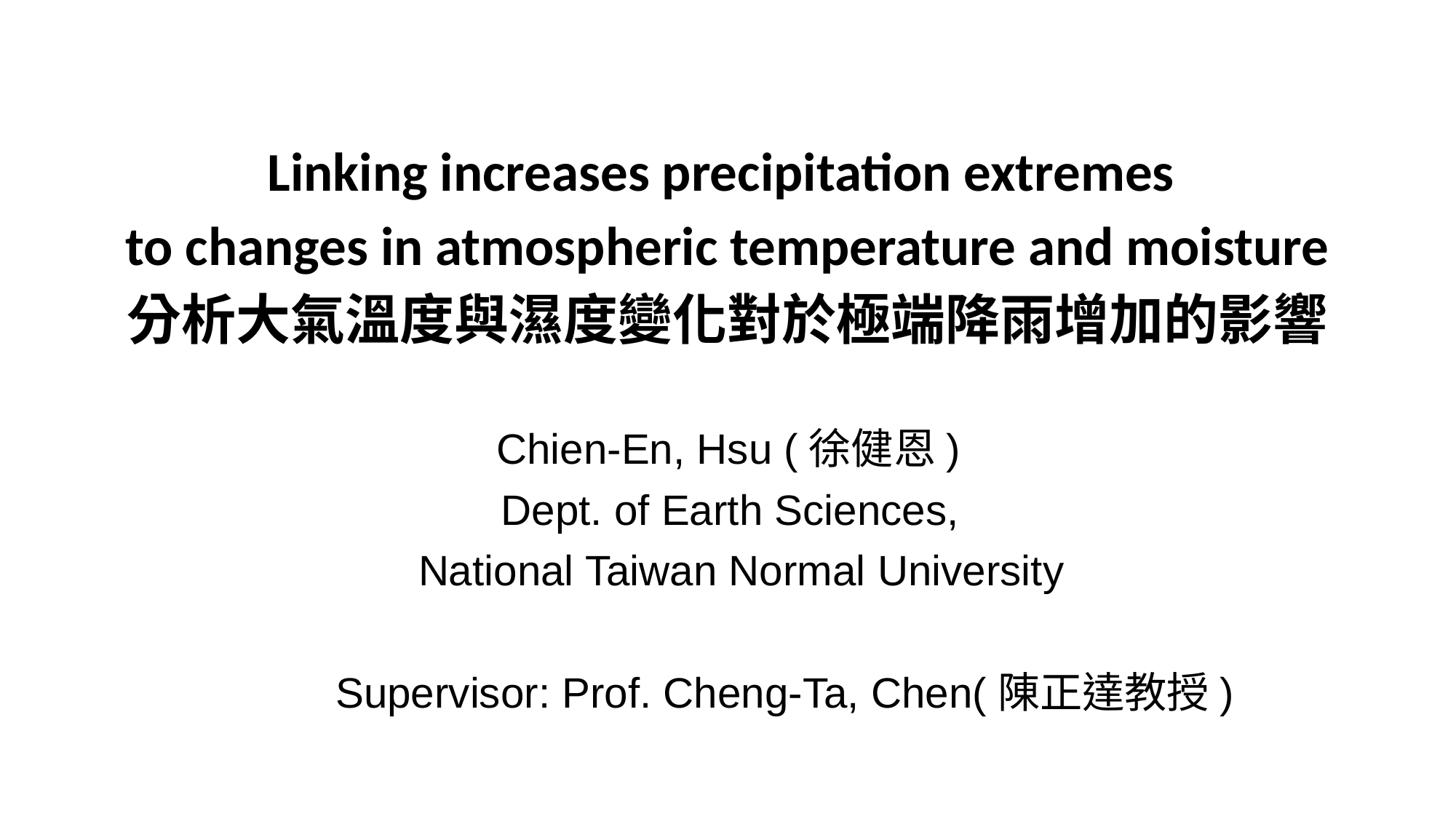

Linking increases precipitation extremes
to changes in atmospheric temperature and moisture
分析大氣溫度與濕度變化對於極端降雨增加的影響

                                        Chien-En, Hsu (徐健恩)
                                 Dept. of Earth Sciences,
                          National Taiwan Normal University

                   Supervisor: Prof. Cheng-Ta, Chen(陳正達教授)